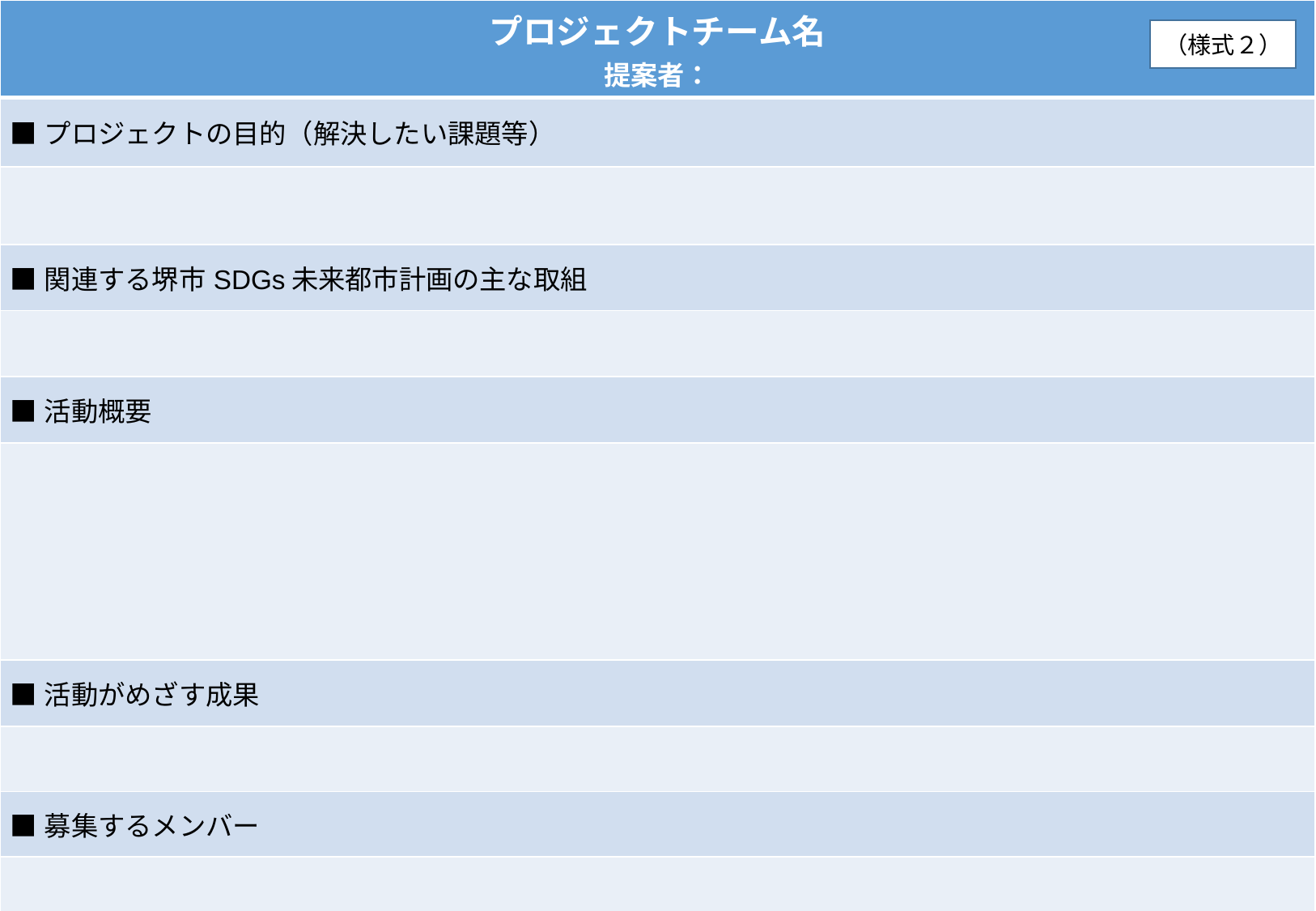

| プロジェクトチーム名 提案者： |
| --- |
| ■プロジェクトの目的（解決したい課題等） |
|  |
| ■関連する堺市SDGs未来都市計画の主な取組 |
|  |
| ■活動概要 |
|  |
| ■活動がめざす成果 |
|  |
| ■募集するメンバー |
|  |
（様式２）